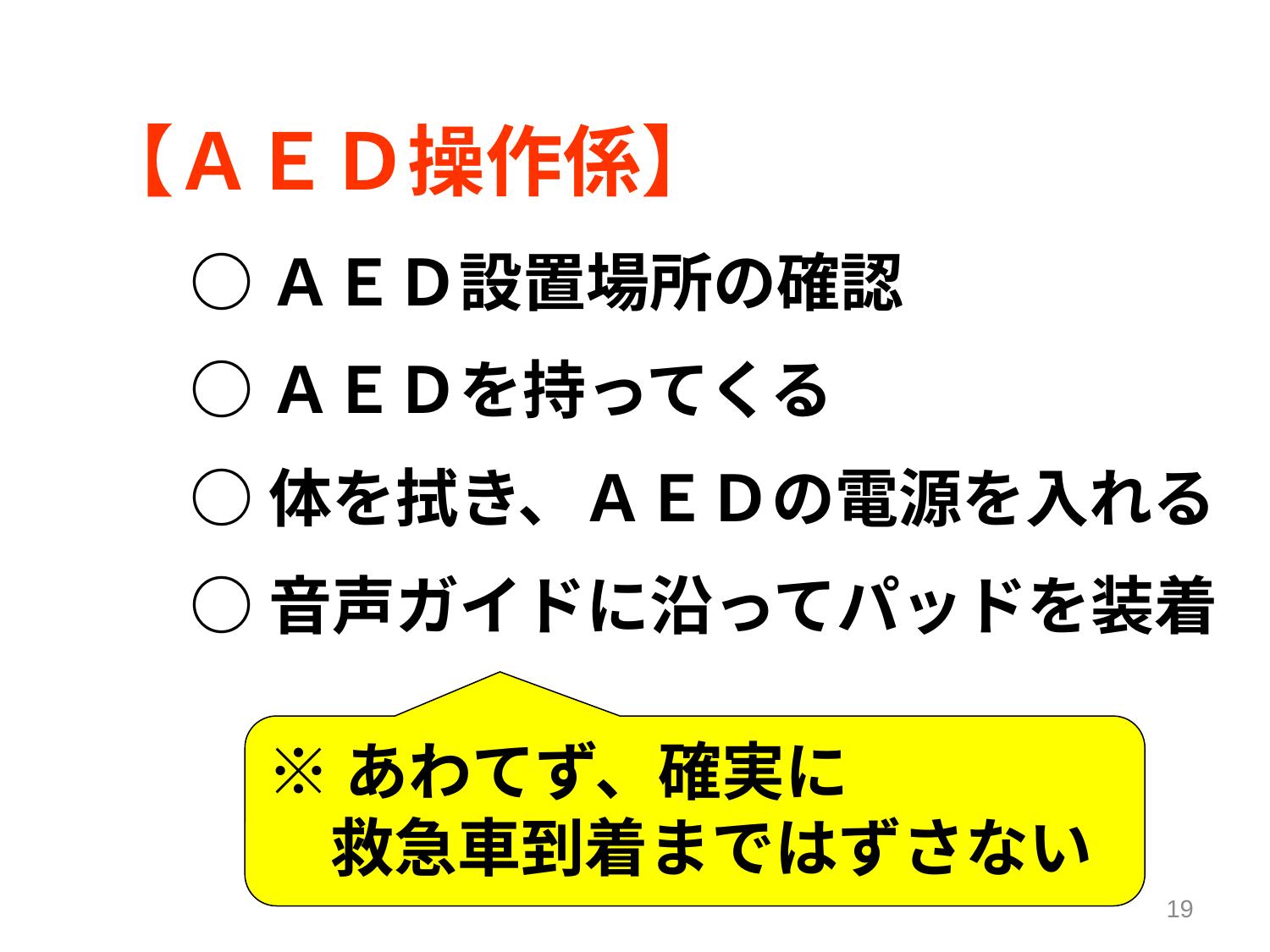

【ＡＥＤ操作係】
○ＡＥＤ設置場所の確認
○ＡＥＤを持ってくる
○体を拭き、ＡＥＤの電源を入れる
○音声ガイドに沿ってパッドを装着
※あわてず、確実に
　救急車到着まではずさない
19